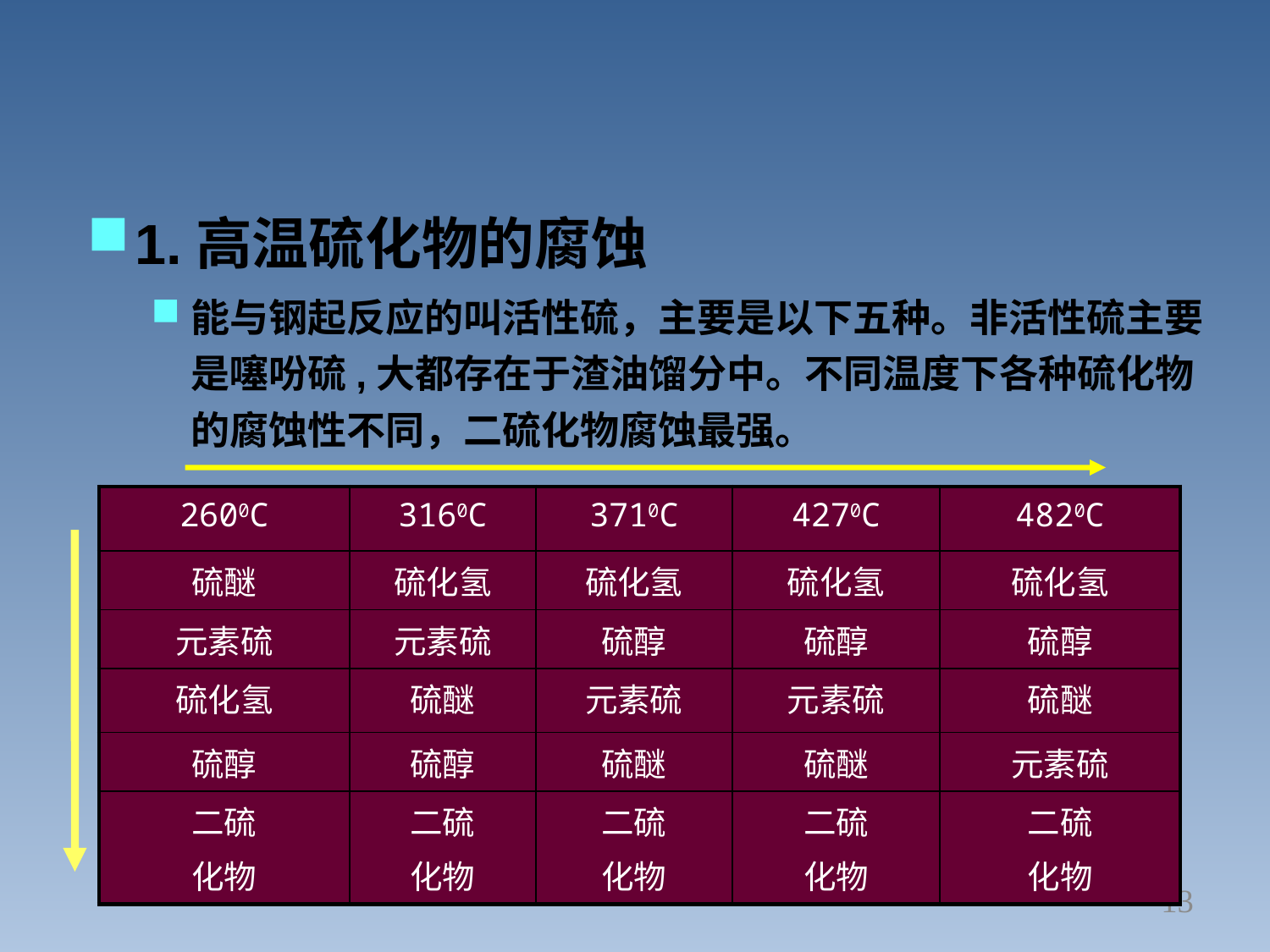

1.高温硫化物的腐蚀
能与钢起反应的叫活性硫，主要是以下五种。非活性硫主要是噻吩硫,大都存在于渣油馏分中。不同温度下各种硫化物的腐蚀性不同，二硫化物腐蚀最强。

| 2600C | 3160C | 3710C | 4270C | 4820C |
| --- | --- | --- | --- | --- |
| 硫醚 | 硫化氢 | 硫化氢 | 硫化氢 | 硫化氢 |
| 元素硫 | 元素硫 | 硫醇 | 硫醇 | 硫醇 |
| 硫化氢 | 硫醚 | 元素硫 | 元素硫 | 硫醚 |
| 硫醇 | 硫醇 | 硫醚 | 硫醚 | 元素硫 |
| 二硫 化物 | 二硫 化物 | 二硫 化物 | 二硫 化物 | 二硫 化物 |

13